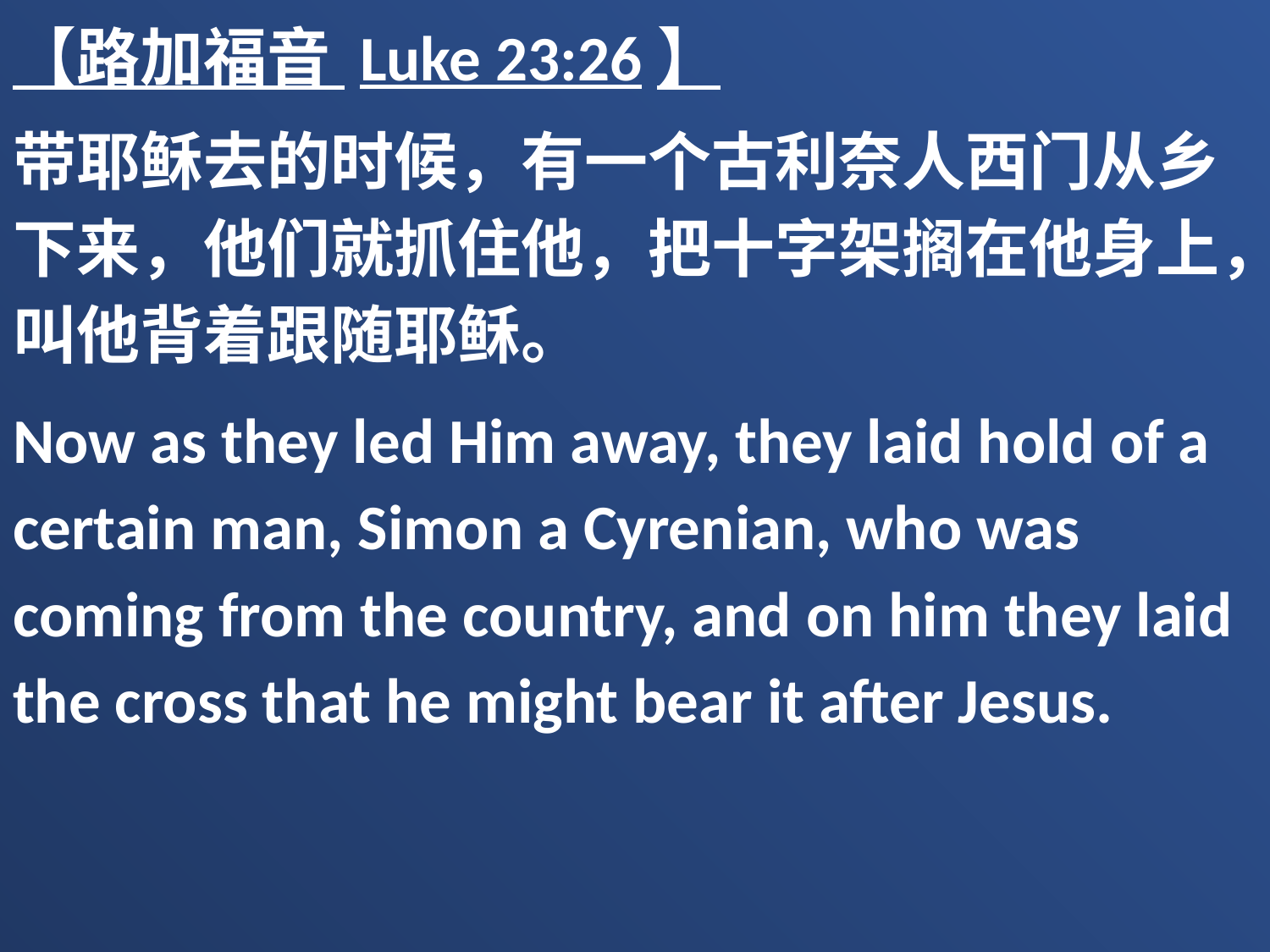

【路加福音 Luke 23:26】
带耶稣去的时候，有一个古利奈人西门从乡下来，他们就抓住他，把十字架搁在他身上，叫他背着跟随耶稣。
Now as they led Him away, they laid hold of a certain man, Simon a Cyrenian, who was coming from the country, and on him they laid the cross that he might bear it after Jesus.